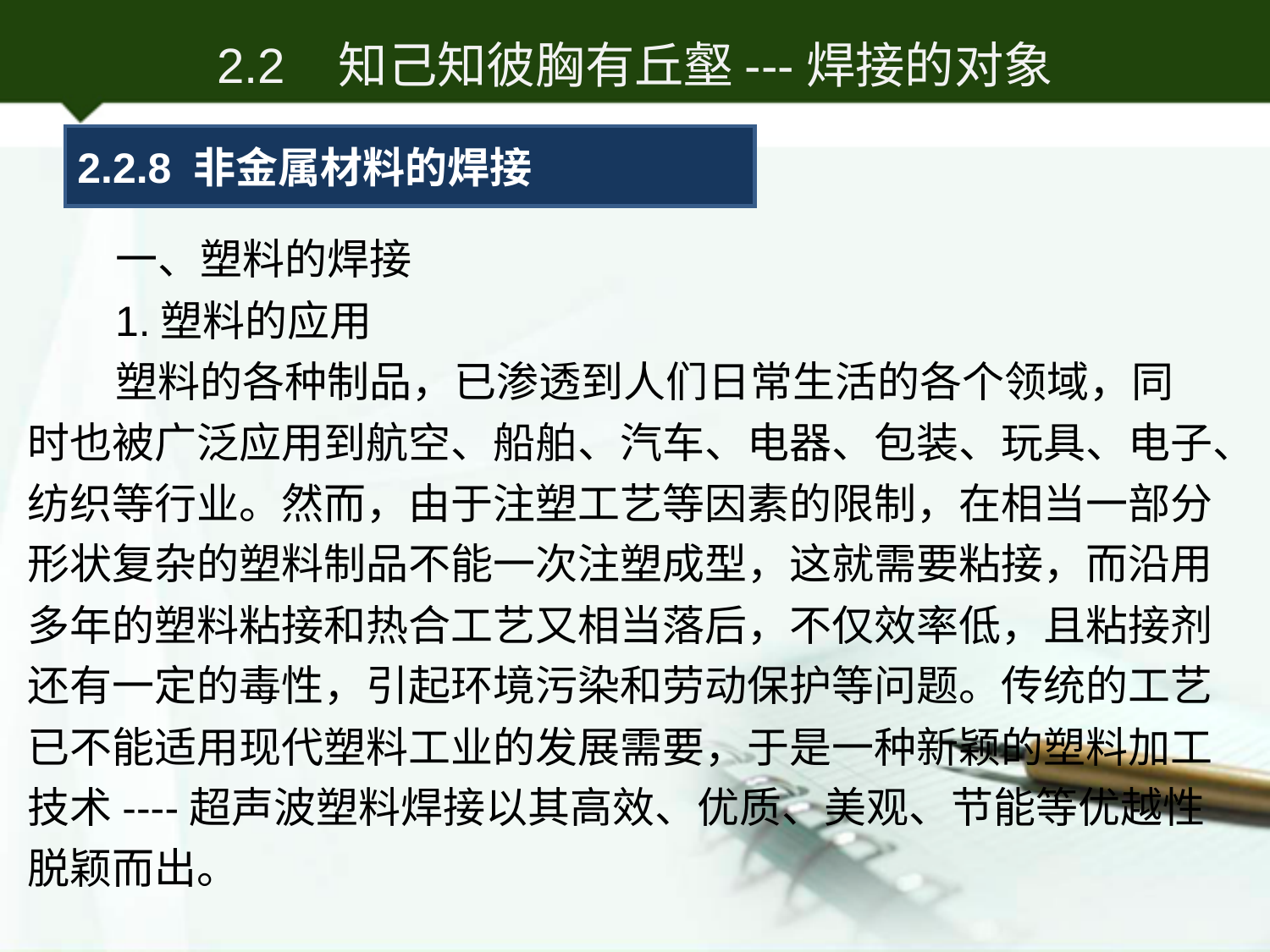

2.2   知己知彼胸有丘壑---焊接的对象
2.2.8 非金属材料的焊接
一、塑料的焊接
1.塑料的应用
塑料的各种制品，已渗透到人们日常生活的各个领域，同时也被广泛应用到航空、船舶、汽车、电器、包装、玩具、电子、纺织等行业。然而，由于注塑工艺等因素的限制，在相当一部分形状复杂的塑料制品不能一次注塑成型，这就需要粘接，而沿用多年的塑料粘接和热合工艺又相当落后，不仅效率低，且粘接剂还有一定的毒性，引起环境污染和劳动保护等问题。传统的工艺已不能适用现代塑料工业的发展需要，于是一种新颖的塑料加工技术----超声波塑料焊接以其高效、优质、美观、节能等优越性脱颖而出。